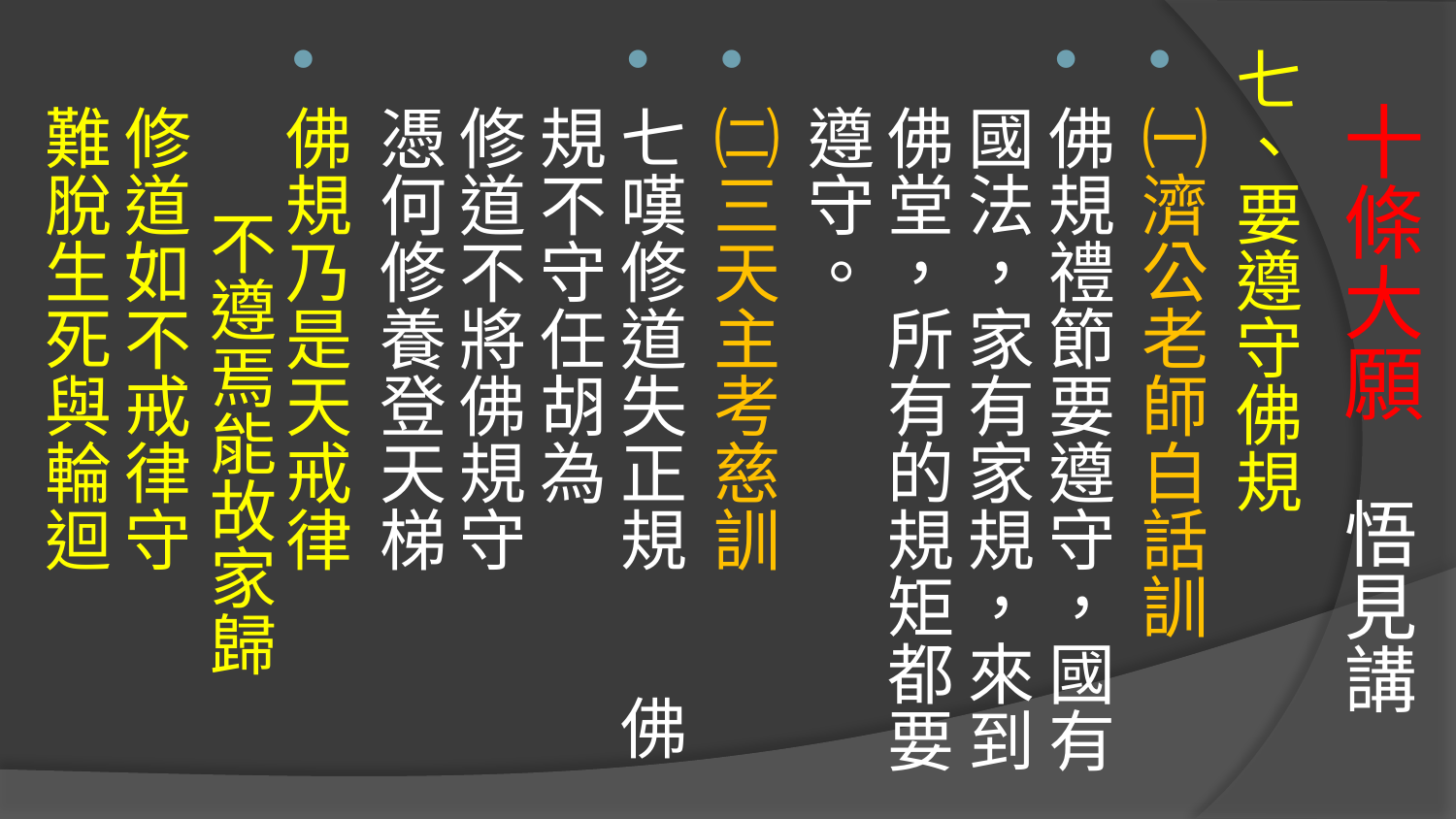

# 十條大願    悟見講
七、要遵守佛規
㈠濟公老師白話訓
佛規禮節要遵守，國有國法，家有家規，來到佛堂，所有的規矩都要遵守。
㈡三天主考慈訓
七嘆修道失正規        佛規不守任胡為
修道不將佛規守           憑何修養登天梯
佛規乃是天戒律                     不遵焉能故家歸
修道如不戒律守            難脫生死與輪迴